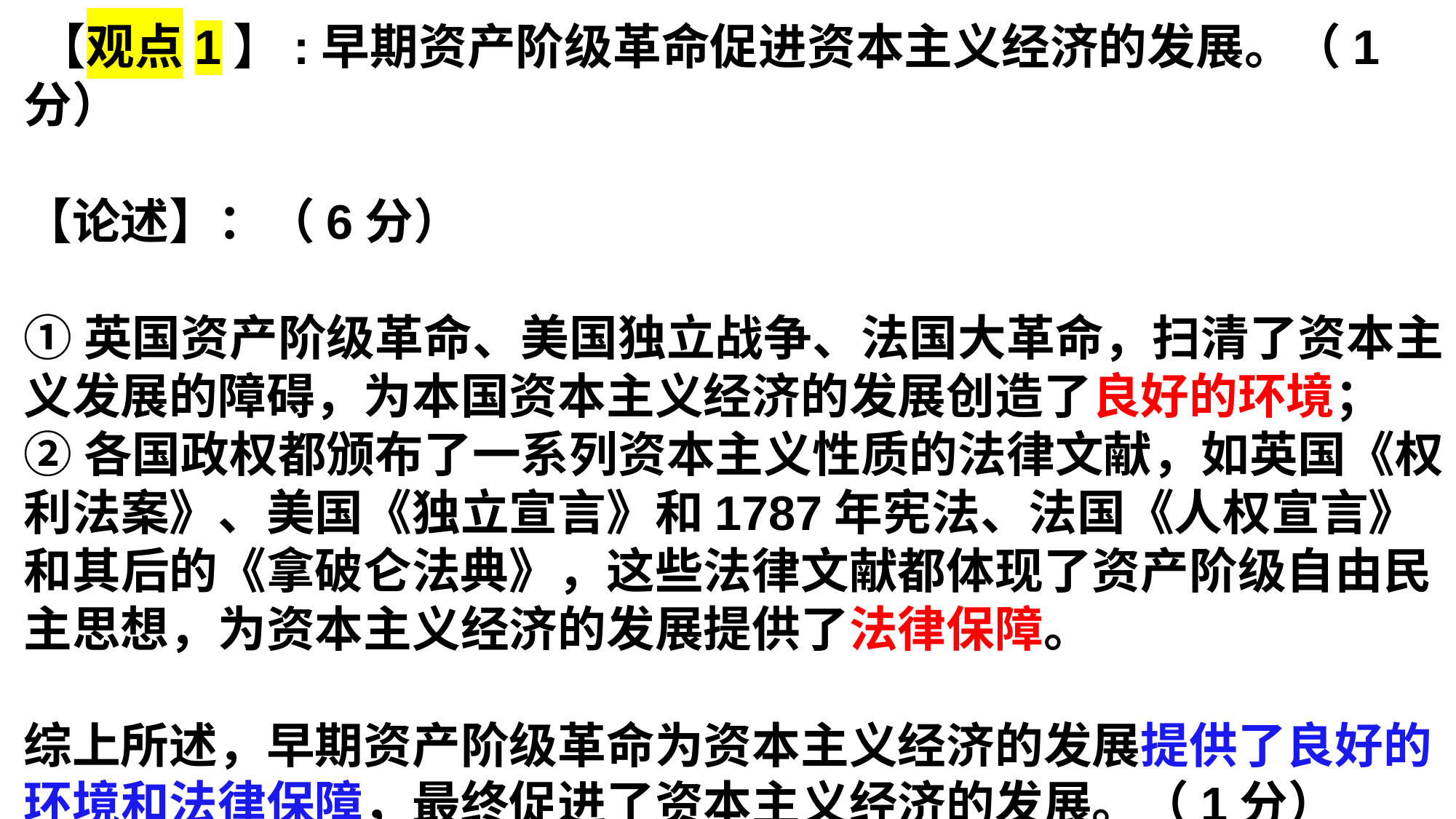

【观点1】:早期资产阶级革命促进资本主义经济的发展。（1分）

【论述】：（6分）

①英国资产阶级革命、美国独立战争、法国大革命，扫清了资本主义发展的障碍，为本国资本主义经济的发展创造了良好的环境；
②各国政权都颁布了一系列资本主义性质的法律文献，如英国《权利法案》、美国《独立宣言》和1787年宪法、法国《人权宣言》和其后的《拿破仑法典》，这些法律文献都体现了资产阶级自由民主思想，为资本主义经济的发展提供了法律保障。

综上所述，早期资产阶级革命为资本主义经济的发展提供了良好的环境和法律保障，最终促进了资本主义经济的发展。（1分）